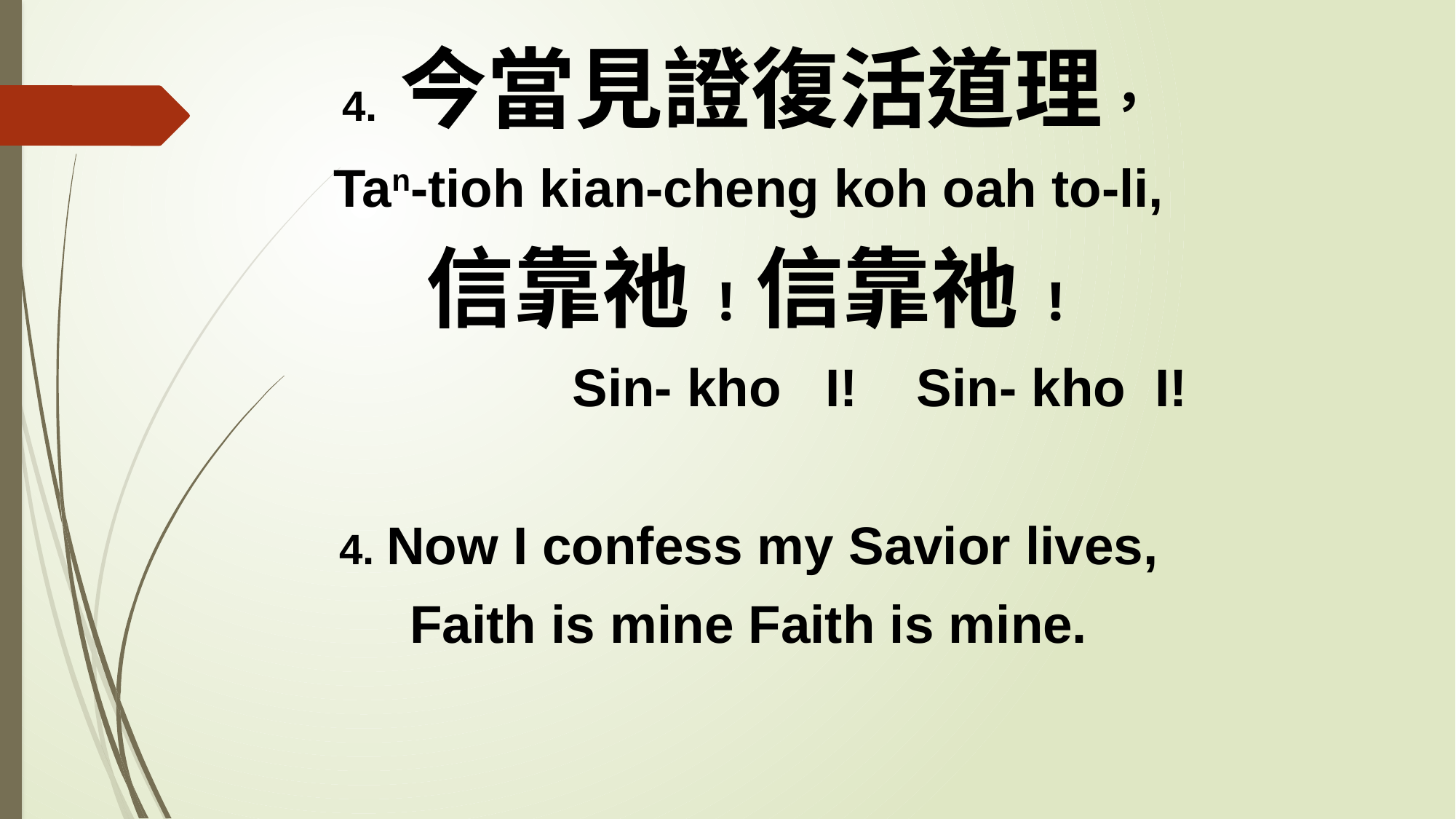

4. 今當見證復活道理，
Tan-tioh kian-cheng koh oah to-li,
信靠祂!信靠祂!
                               Sin- kho   I!    Sin- kho  I!

4. Now I confess my Savior lives,
Faith is mine Faith is mine.